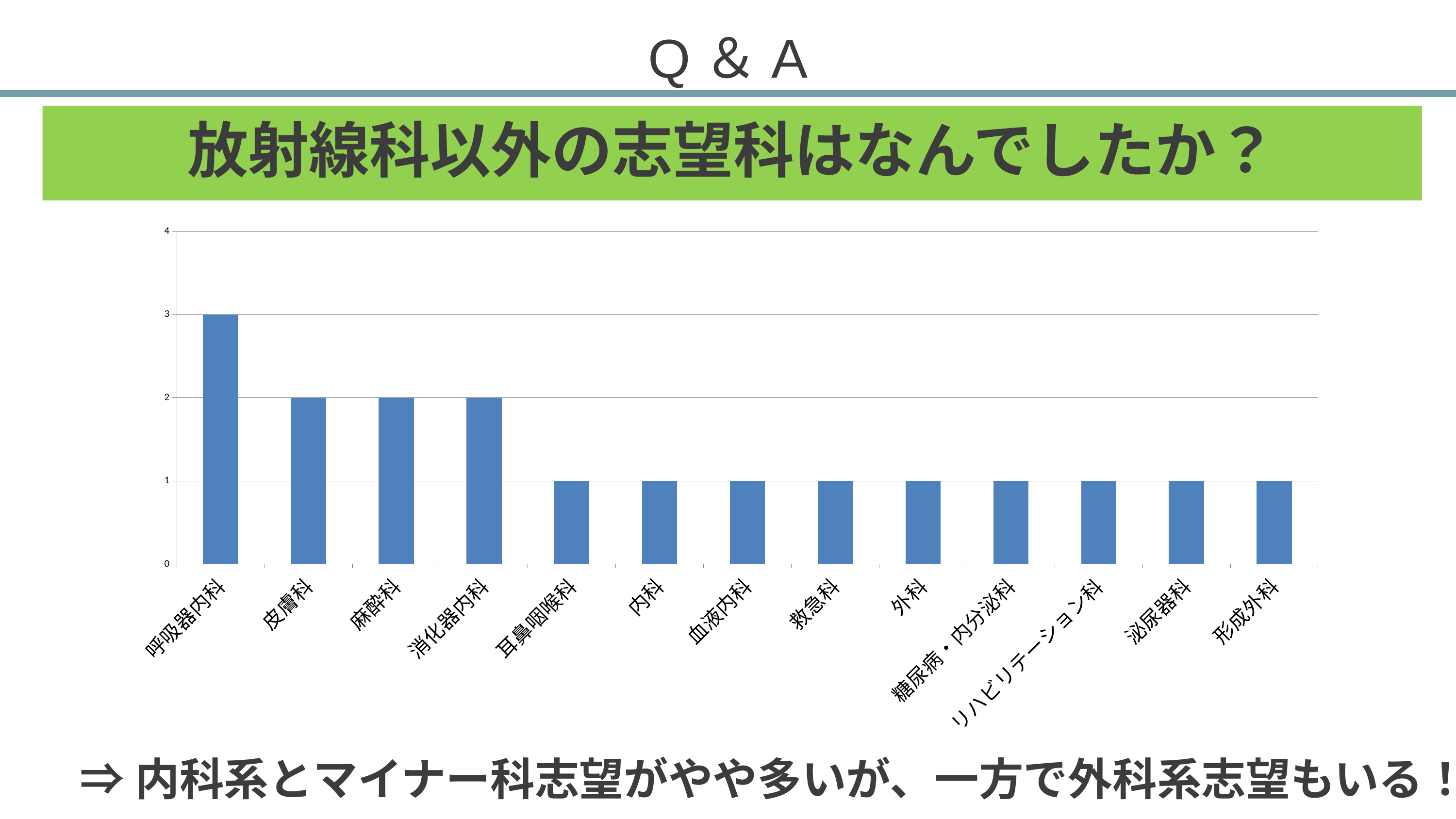

# Q＆A
放射線科以外の志望科はなんでしたか？

### Chart

| Category |  |
|---|---|
| 呼吸器内科 | 3.0 |
| 皮膚科 | 2.0 |
| 麻酔科 | 2.0 |
| 消化器内科 | 2.0 |
| 耳鼻咽喉科 | 1.0 |
| 内科 | 1.0 |
| 血液内科 | 1.0 |
| 救急科 | 1.0 |
| 外科 | 1.0 |
| 糖尿病・内分泌科 | 1.0 |
| リハビリテーション科 | 1.0 |
| 泌尿器科 | 1.0 |
| 形成外科 | 1.0 |
⇒内科系とマイナー科志望がやや多いが、一方で外科系志望もいる！